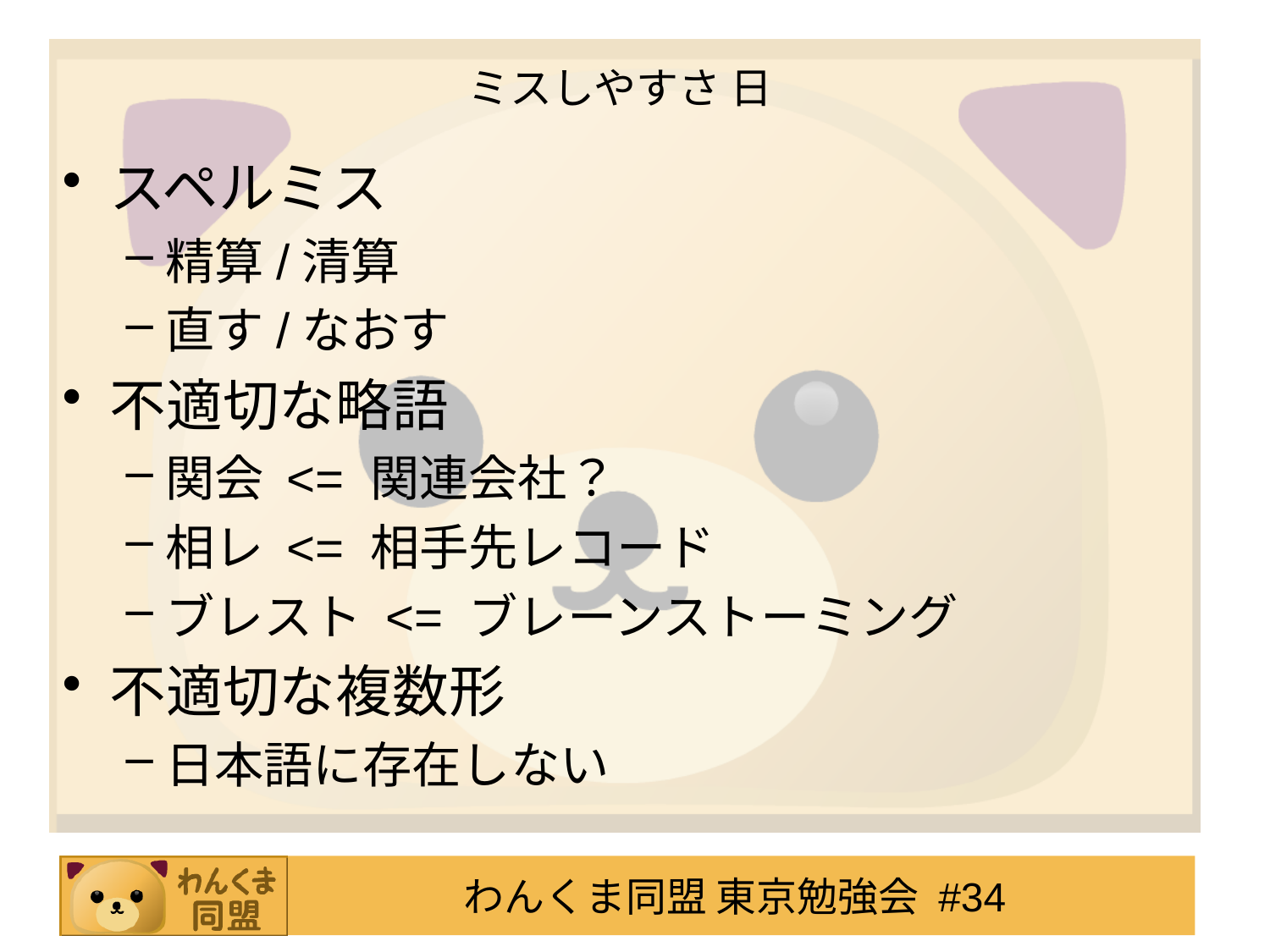

# ミスしやすさ 日
スペルミス
精算/清算
直す/なおす
不適切な略語
関会 <= 関連会社？
相レ <= 相手先レコード
ブレスト <= ブレーンストーミング
不適切な複数形
日本語に存在しない